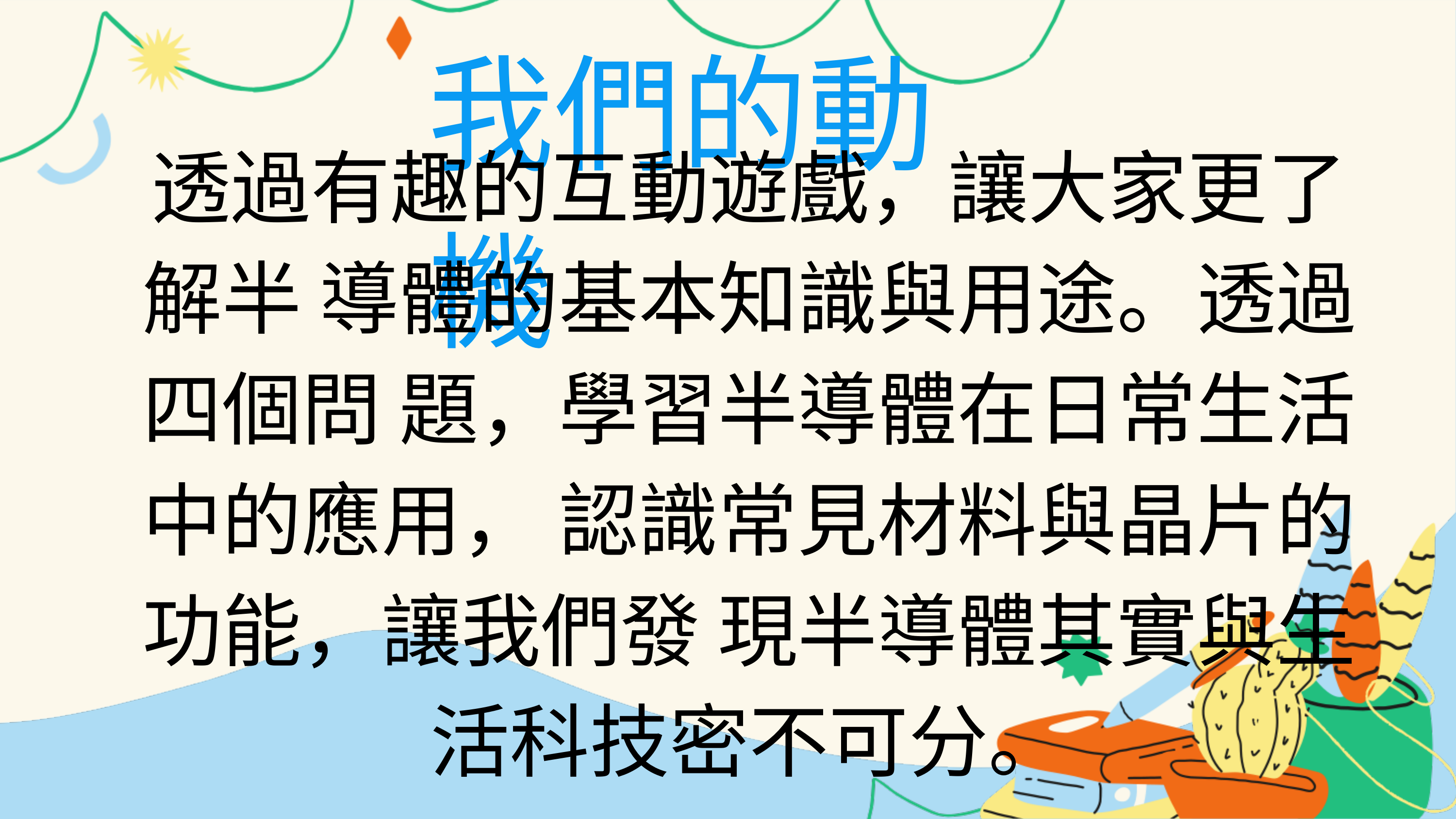

我們的動機
透過有趣的互動遊戲，讓大家更了解半 導體的基本知識與用途。透過四個問 題，學習半導體在日常生活中的應用， 認識常見材料與晶片的功能，讓我們發 現半導體其實與生活科技密不可分。